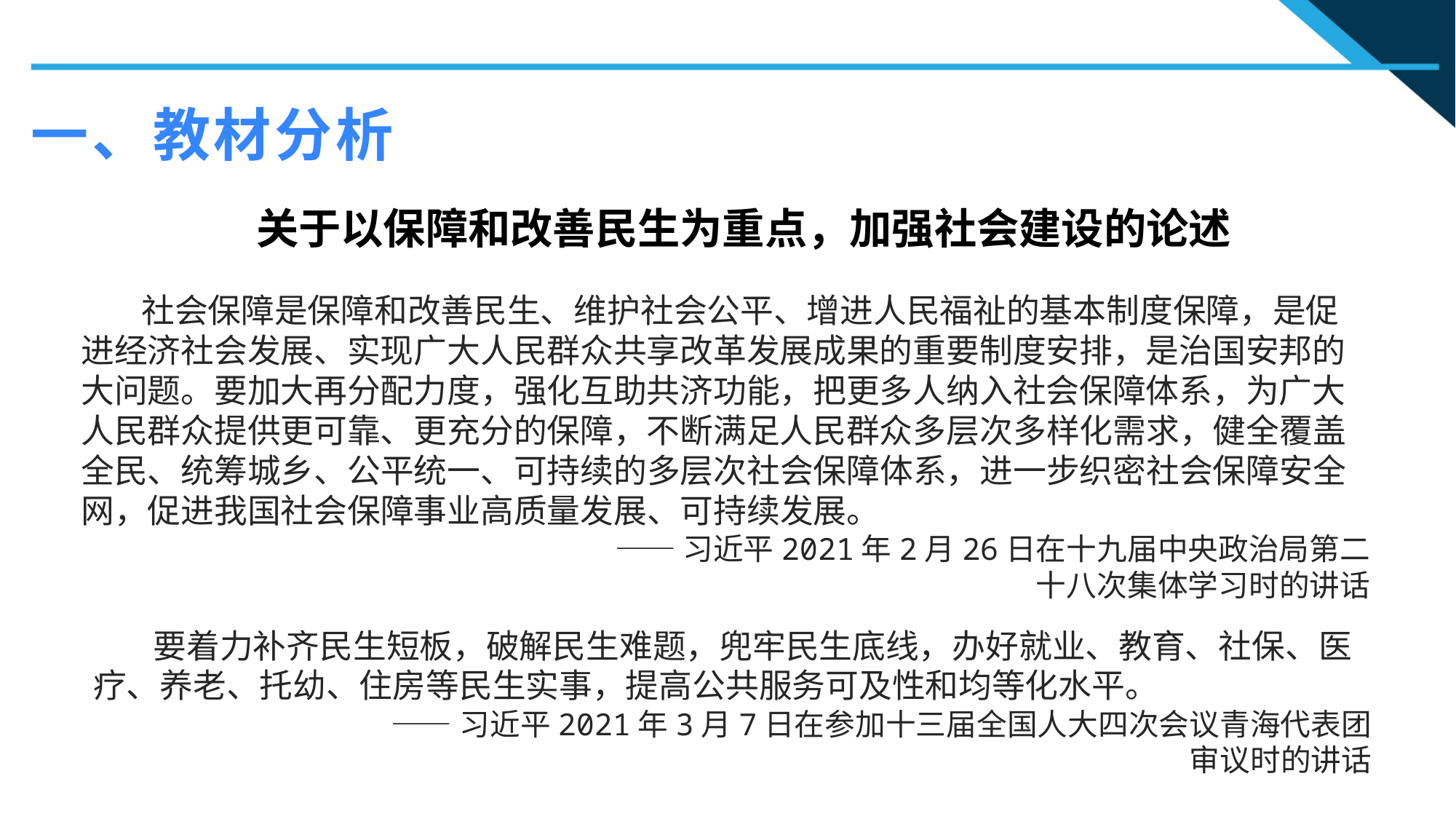

一、教材分析
关于以保障和改善民生为重点，加强社会建设的论述
       社会保障是保障和改善民生、维护社会公平、增进人民福祉的基本制度保障，是促进经济社会发展、实现广大人民群众共享改革发展成果的重要制度安排，是治国安邦的大问题。要加大再分配力度，强化互助共济功能，把更多人纳入社会保障体系，为广大人民群众提供更可靠、更充分的保障，不断满足人民群众多层次多样化需求，健全覆盖全民、统筹城乡、公平统一、可持续的多层次社会保障体系，进一步织密社会保障安全网，促进我国社会保障事业高质量发展、可持续发展。
                                                                            ——习近平2021年2月26日在十九届中央政治局第二十八次集体学习时的讲话
       要着力补齐民生短板，破解民生难题，兜牢民生底线，办好就业、教育、社保、医疗、养老、托幼、住房等民生实事，提高公共服务可及性和均等化水平。
                                            ——习近平2021年3月7日在参加十三届全国人大四次会议青海代表团审议时的讲话